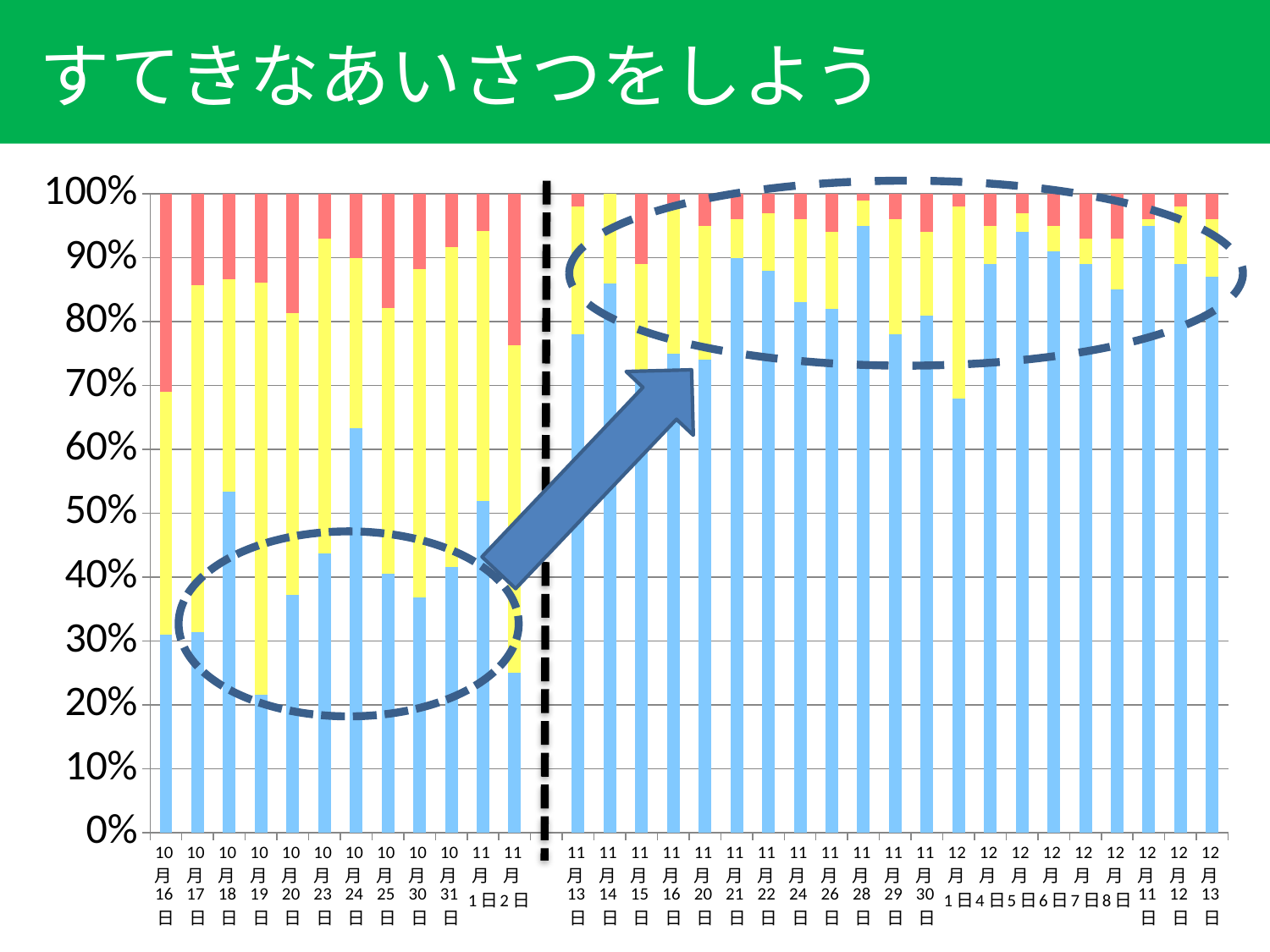

すてきなあいさつをしよう

### Chart

| Category | すてきなあいさつを自分からできた子 | 呼びかけに応じてあいさつを返した子 | あいさつしなかった子 |
|---|---|---|---|
| 43024 | 0.3103448275862069 | 0.3793103448275862 | 0.3103448275862069 |
| 43025 | 0.3142857142857143 | 0.5428571428571428 | 0.14285714285714285 |
| 43026 | 0.5333333333333333 | 0.3333333333333333 | 0.13333333333333333 |
| 43027 | 0.2153846153846154 | 0.6461538461538462 | 0.13846153846153847 |
| 43028 | 0.37209302325581395 | 0.4418604651162791 | 0.18604651162790697 |
| 43031 | 0.43661971830985913 | 0.49295774647887325 | 0.07042253521126761 |
| 43032 | 0.6333333333333333 | 0.26666666666666666 | 0.1 |
| 43033 | 0.40476190476190477 | 0.4166666666666667 | 0.17857142857142858 |
| 43038 | 0.3684210526315789 | 0.5131578947368421 | 0.11842105263157894 |
| 43039 | 0.4166666666666667 | 0.5 | 0.08333333333333333 |
| 43040 | 0.5192307692307693 | 0.4230769230769231 | 0.057692307692307696 |
| 43041 | 0.25 | 0.5125 | 0.2375 |
|  | None | None | None |
| 43052 | 0.78 | 0.2 | 0.02 |
| 43053 | 0.86 | 0.14 | 0.0 |
| 43054 | 0.72 | 0.17 | 0.11 |
| 43055 | 0.75 | 0.23 | 0.02 |
| 43059 | 0.74 | 0.21 | 0.05 |
| 43060 | 0.9 | 0.06 | 0.04 |
| 43061 | 0.88 | 0.09 | 0.03 |
| 43063 | 0.83 | 0.13 | 0.04 |
| 43065 | 0.82 | 0.12 | 0.06 |
| 43067 | 0.95 | 0.04 | 0.01 |
| 43068 | 0.78 | 0.18 | 0.04 |
| 43069 | 0.81 | 0.13 | 0.06 |
| 43070 | 0.68 | 0.3 | 0.02 |
| 43073 | 0.89 | 0.06 | 0.05 |
| 43074 | 0.94 | 0.03 | 0.03 |
| 43075 | 0.91 | 0.04 | 0.05 |
| 43076 | 0.89 | 0.04 | 0.07 |
| 43077 | 0.85 | 0.08 | 0.07 |
| 43080 | 0.95 | 0.01 | 0.04 |
| 43081 | 0.89 | 0.09 | 0.02 |
| 43082 | 0.87 | 0.09 | 0.04 |